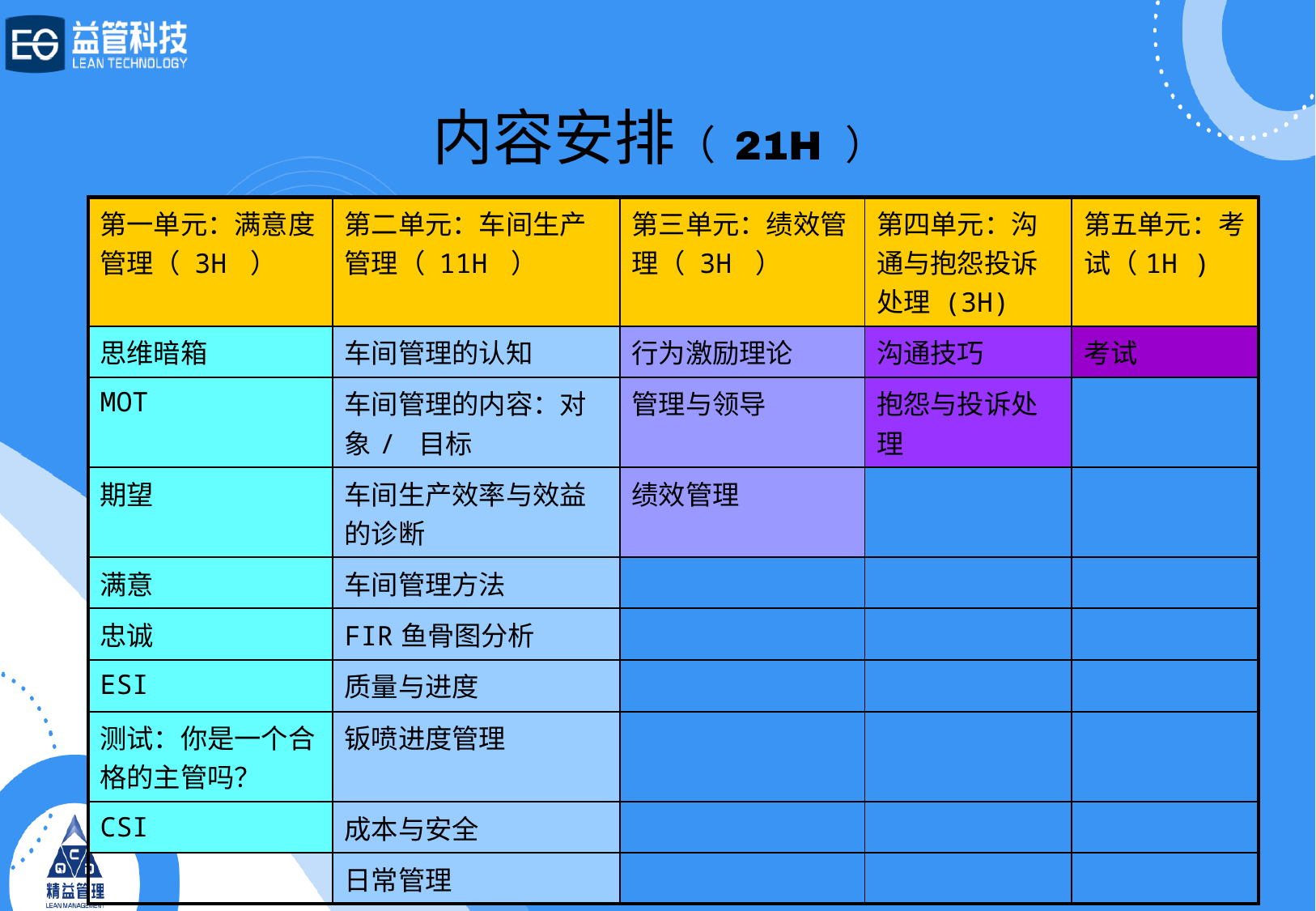

# 内容安排（ 21H ）
| 第一单元：满意度管理（ 3H ） | 第二单元：车间生产管理（ 11H ） | 第三单元：绩效管理（ 3H ） | 第四单元：沟通与抱怨投诉处理 (3H) | 第五单元：考试（1H ) |
| --- | --- | --- | --- | --- |
| 思维暗箱 | 车间管理的认知 | 行为激励理论 | 沟通技巧 | 考试 |
| MOT | 车间管理的内容：对象/ 目标 | 管理与领导 | 抱怨与投诉处理 |  |
| 期望 | 车间生产效率与效益的诊断 | 绩效管理 |  |  |
| 满意 | 车间管理方法 |  |  |  |
| 忠诚 | FIR鱼骨图分析 |  |  |  |
| ESI | 质量与进度 |  |  |  |
| 测试：你是一个合格的主管吗？ | 钣喷进度管理 |  |  |  |
| CSI | 成本与安全 |  |  |  |
|  | 日常管理 |  |  |  |